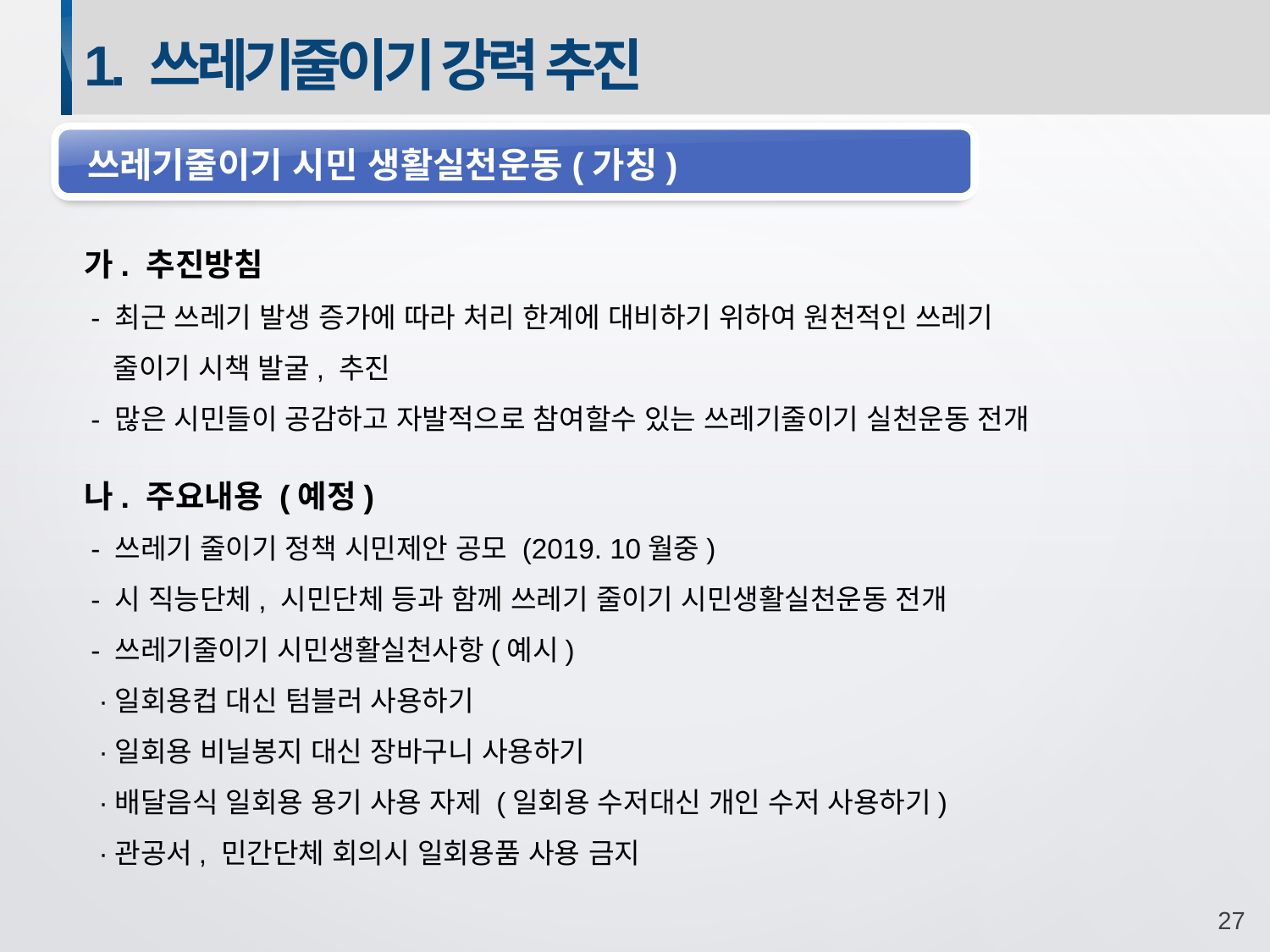

1. 쓰레기줄이기 강력 추진
  쓰레기줄이기 시민 생활실천운동(가칭)
 가. 추진방침
   - 최근 쓰레기 발생 증가에 따라 처리 한계에 대비하기 위하여 원천적인 쓰레기
     줄이기 시책 발굴, 추진
   - 많은 시민들이 공감하고 자발적으로 참여할수 있는 쓰레기줄이기 실천운동 전개

 나. 주요내용 (예정)
   - 쓰레기 줄이기 정책 시민제안 공모 (2019. 10월중)
   - 시 직능단체, 시민단체 등과 함께 쓰레기 줄이기 시민생활실천운동 전개
   - 쓰레기줄이기 시민생활실천사항(예시)
    ·일회용컵 대신 텀블러 사용하기
    ·일회용 비닐봉지 대신 장바구니 사용하기
    ·배달음식 일회용 용기 사용 자제 (일회용 수저대신 개인 수저 사용하기)
    ·관공서, 민간단체 회의시 일회용품 사용 금지